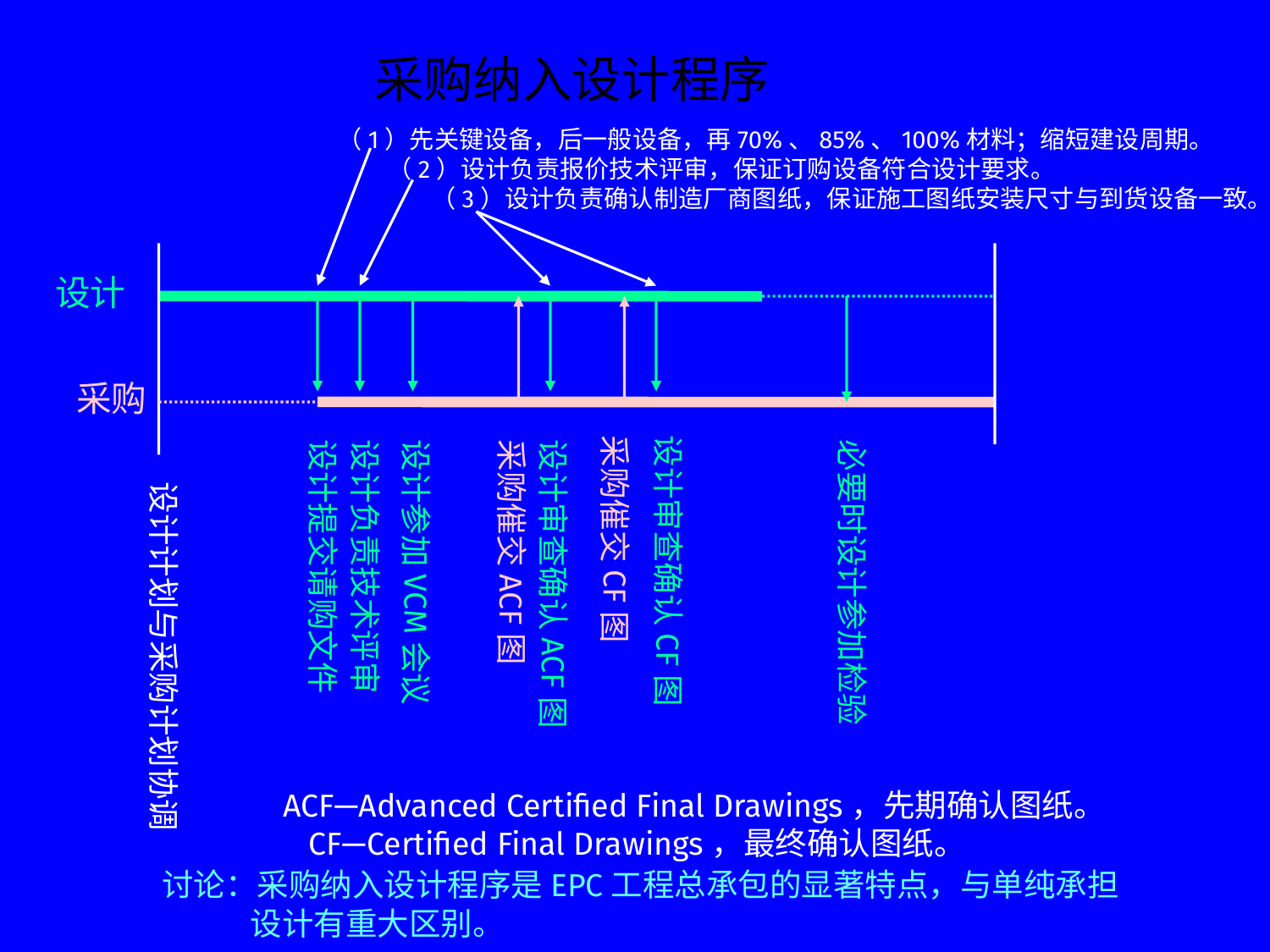

采购纳入设计程序

                                ACF—Advanced Certified Final Drawings，先期确认图纸。
                                   CF—Certified Final Drawings，最终确认图纸。
                  讨论：采购纳入设计程序是EPC工程总承包的显著特点，与单纯承担
                                设计有重大区别。

（1）先关键设备，后一般设备，再70%、85%、100%材料；缩短建设周期。
        （2）设计负责报价技术评审，保证订购设备符合设计要求。
                （3）设计负责确认制造厂商图纸，保证施工图纸安装尺寸与到货设备一致。

设计

采购

采购催交CF图
设计审查确认CF图
设计提交请购文件
设计负责技术评审
设计参加VCM会议
采购催交ACF图
设计审查确认ACF图
必要时设计参加检验
设计计划与采购计划协调